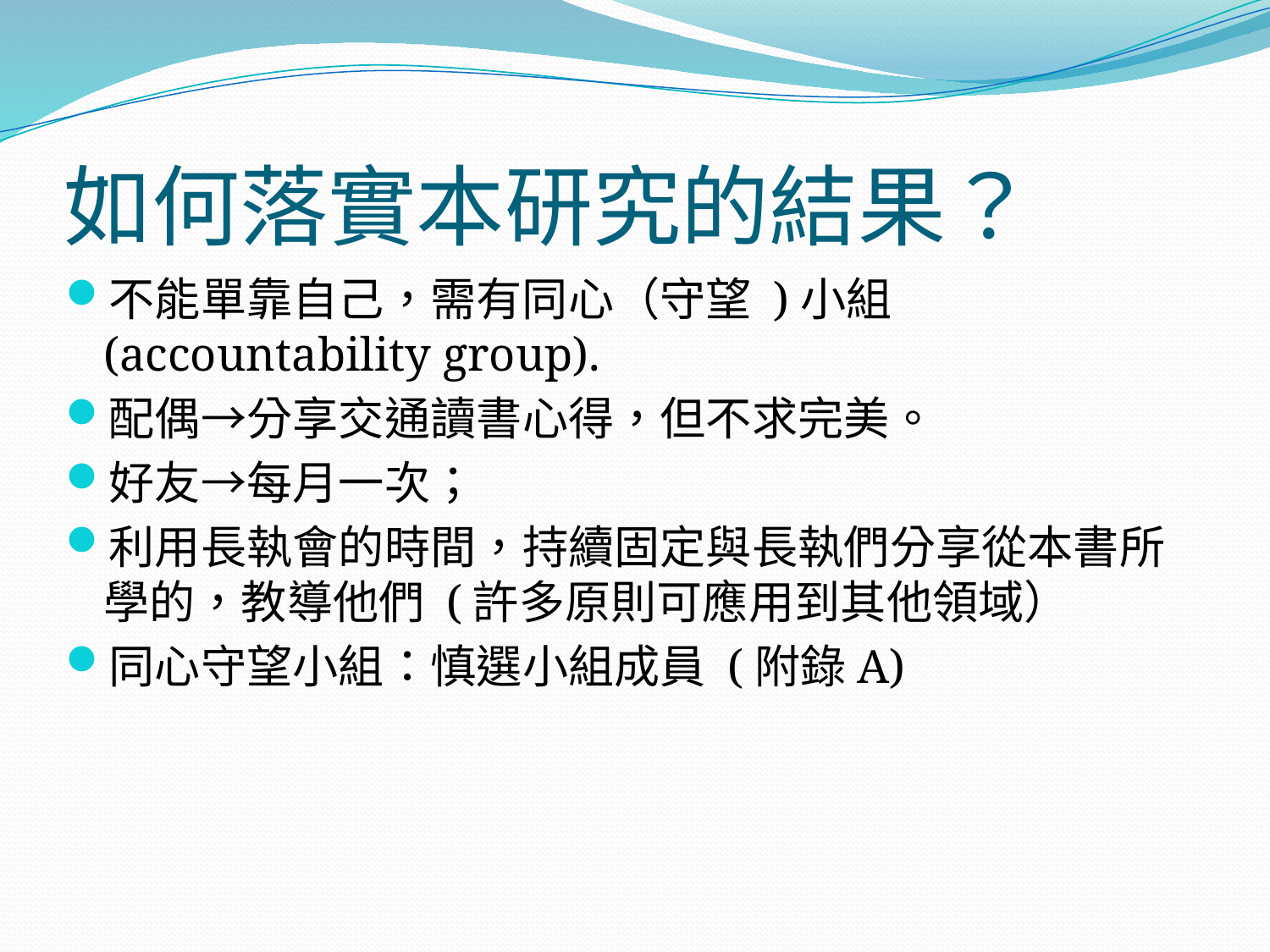

# 如何落實本研究的結果？
不能單靠自己，需有同心（守望 )小組 (accountability group).
配偶→分享交通讀書心得，但不求完美。
好友→每月一次；
利用長執會的時間，持續固定與長執們分享從本書所學的，教導他們 (許多原則可應用到其他領域）
同心守望小組：慎選小組成員 (附錄A)